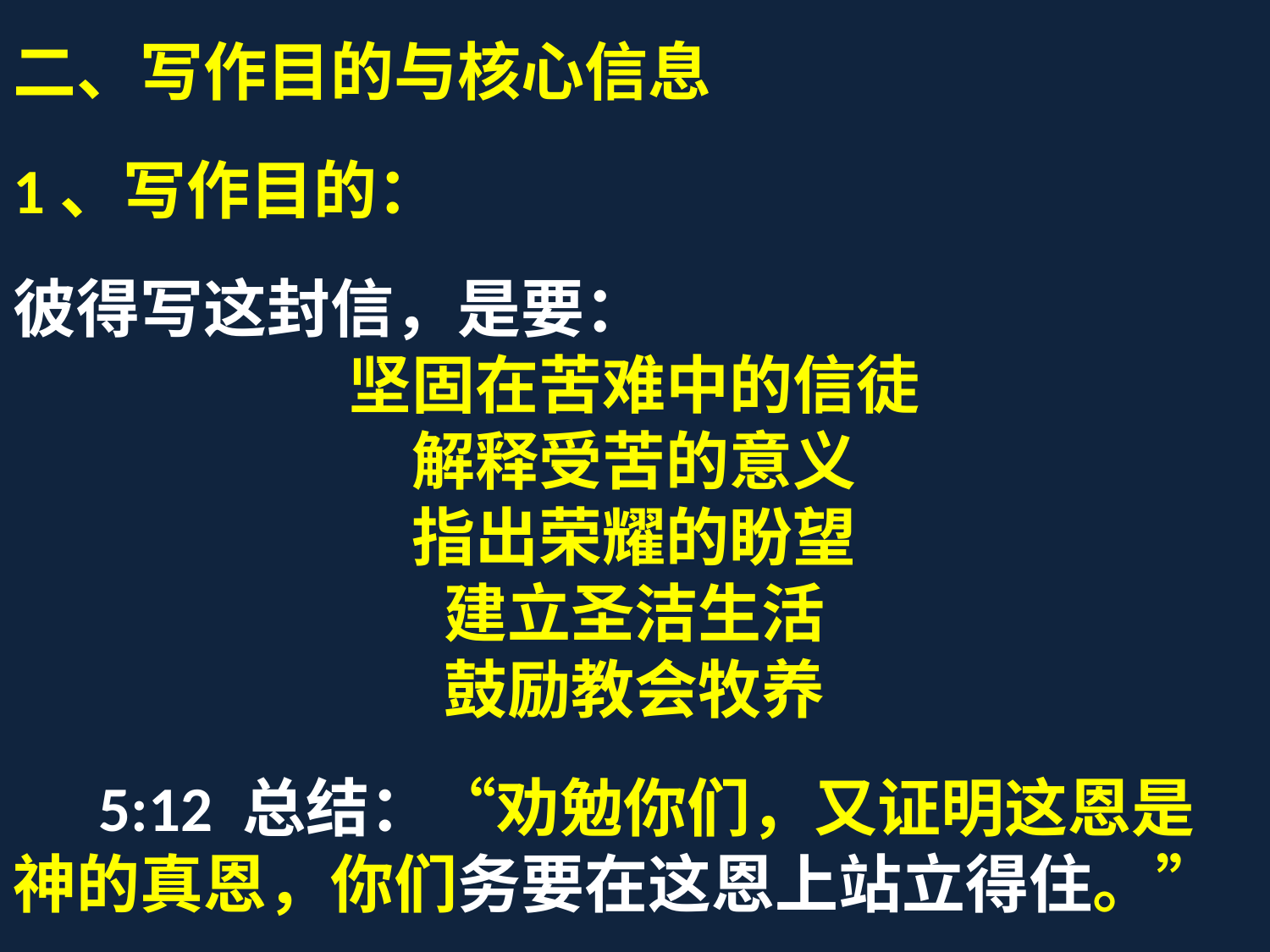

二、写作目的与核心信息

1、写作目的：

彼得写这封信，是要：
坚固在苦难中的信徒
解释受苦的意义
指出荣耀的盼望
建立圣洁生活
鼓励教会牧养

      5:12 总结：“劝勉你们，又证明这恩是神的真恩，你们务要在这恩上站立得住。”